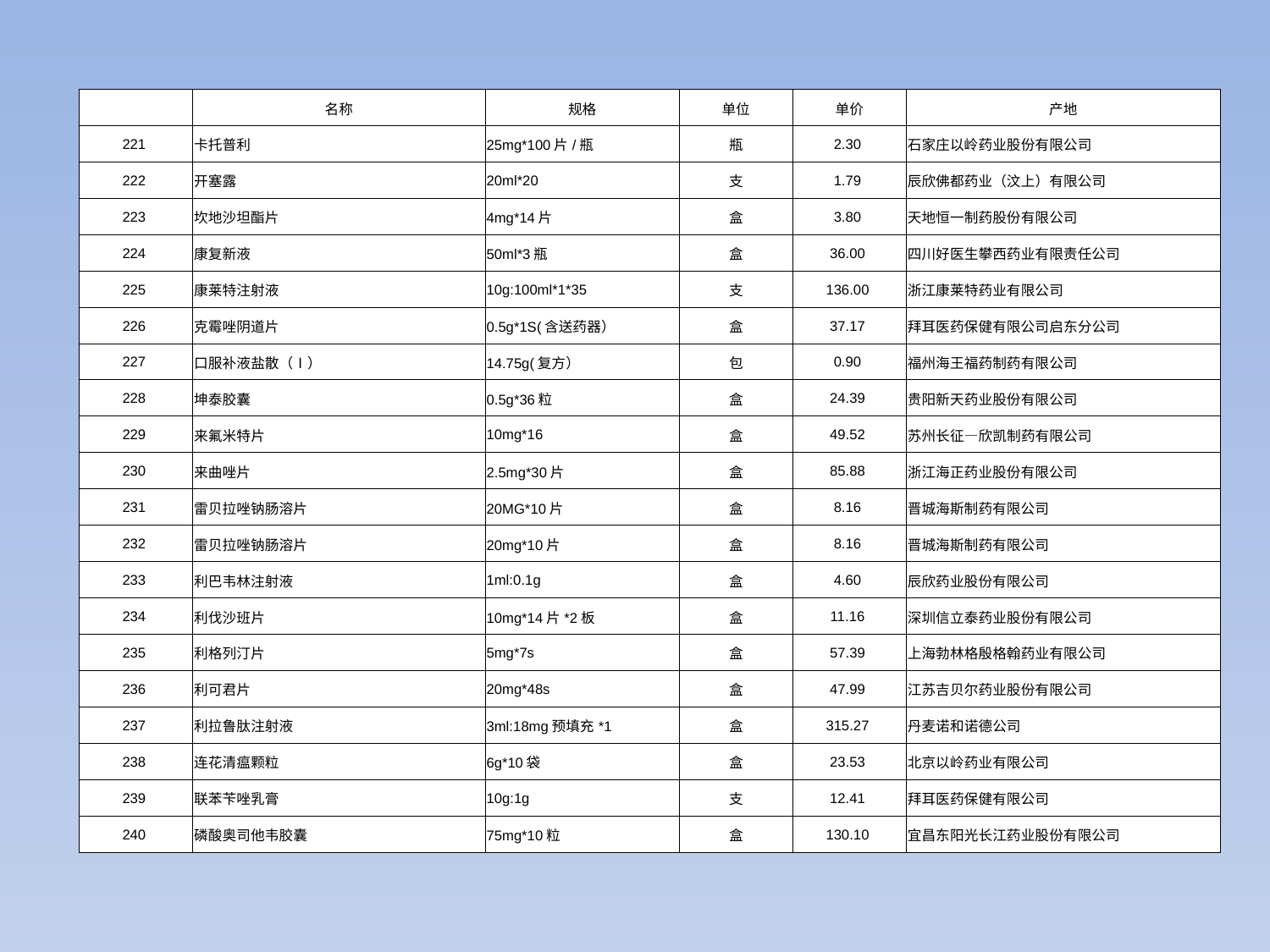

|  | 名称 | 规格 | 单位 | 单价 | 产地 |
| --- | --- | --- | --- | --- | --- |
| 221 | 卡托普利 | 25mg\*100片/瓶 | 瓶 | 2.30 | 石家庄以岭药业股份有限公司 |
| 222 | 开塞露 | 20ml\*20 | 支 | 1.79 | 辰欣佛都药业（汶上）有限公司 |
| 223 | 坎地沙坦酯片 | 4mg\*14片 | 盒 | 3.80 | 天地恒一制药股份有限公司 |
| 224 | 康复新液 | 50ml\*3瓶 | 盒 | 36.00 | 四川好医生攀西药业有限责任公司 |
| 225 | 康莱特注射液 | 10g:100ml\*1\*35 | 支 | 136.00 | 浙江康莱特药业有限公司 |
| 226 | 克霉唑阴道片 | 0.5g\*1S(含送药器） | 盒 | 37.17 | 拜耳医药保健有限公司启东分公司 |
| 227 | 口服补液盐散（Ⅰ） | 14.75g(复方） | 包 | 0.90 | 福州海王福药制药有限公司 |
| 228 | 坤泰胶囊 | 0.5g\*36粒 | 盒 | 24.39 | 贵阳新天药业股份有限公司 |
| 229 | 来氟米特片 | 10mg\*16 | 盒 | 49.52 | 苏州长征—欣凯制药有限公司 |
| 230 | 来曲唑片 | 2.5mg\*30片 | 盒 | 85.88 | 浙江海正药业股份有限公司 |
| 231 | 雷贝拉唑钠肠溶片 | 20MG\*10片 | 盒 | 8.16 | 晋城海斯制药有限公司 |
| 232 | 雷贝拉唑钠肠溶片 | 20mg\*10片 | 盒 | 8.16 | 晋城海斯制药有限公司 |
| 233 | 利巴韦林注射液 | 1ml:0.1g | 盒 | 4.60 | 辰欣药业股份有限公司 |
| 234 | 利伐沙班片 | 10mg\*14片\*2板 | 盒 | 11.16 | 深圳信立泰药业股份有限公司 |
| 235 | 利格列汀片 | 5mg\*7s | 盒 | 57.39 | 上海勃林格殷格翰药业有限公司 |
| 236 | 利可君片 | 20mg\*48s | 盒 | 47.99 | 江苏吉贝尔药业股份有限公司 |
| 237 | 利拉鲁肽注射液 | 3ml:18mg预填充\*1 | 盒 | 315.27 | 丹麦诺和诺德公司 |
| 238 | 连花清瘟颗粒 | 6g\*10袋 | 盒 | 23.53 | 北京以岭药业有限公司 |
| 239 | 联苯苄唑乳膏 | 10g:1g | 支 | 12.41 | 拜耳医药保健有限公司 |
| 240 | 磷酸奥司他韦胶囊 | 75mg\*10粒 | 盒 | 130.10 | 宜昌东阳光长江药业股份有限公司 |